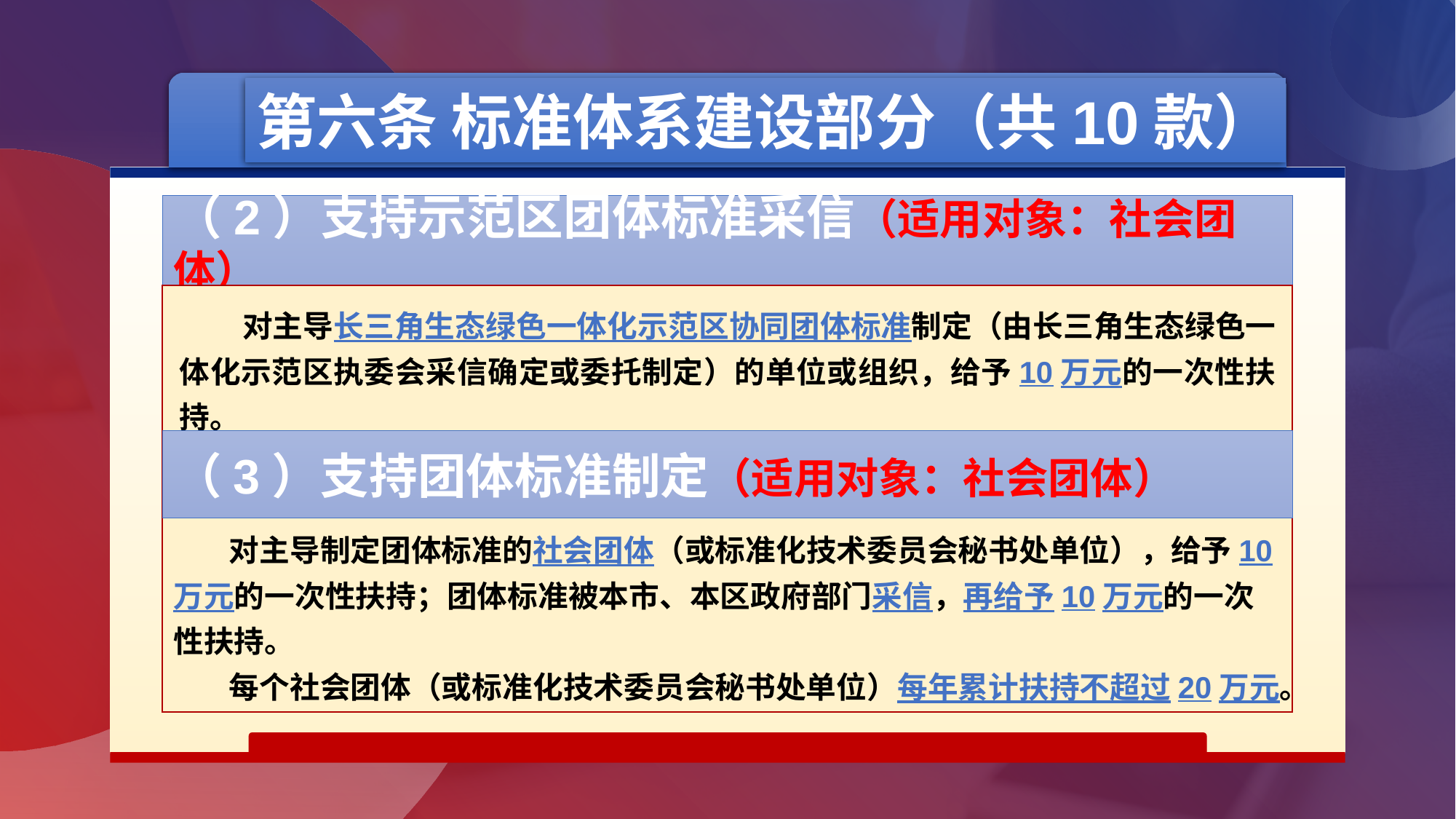

第六条 标准体系建设部分（共10款）

（2）支持示范区团体标准采信（适用对象：社会团体）

        对主导长三角生态绿色一体化示范区协同团体标准制定（由长三角生态绿色一体化示范区执委会采信确定或委托制定）的单位或组织，给予10万元的一次性扶持。

（3）支持团体标准制定（适用对象：社会团体）
       对主导制定团体标准的社会团体（或标准化技术委员会秘书处单位），给予10万元的一次性扶持；团体标准被本市、本区政府部门采信，再给予10万元的一次性扶持。
       每个社会团体（或标准化技术委员会秘书处单位）每年累计扶持不超过20万元。